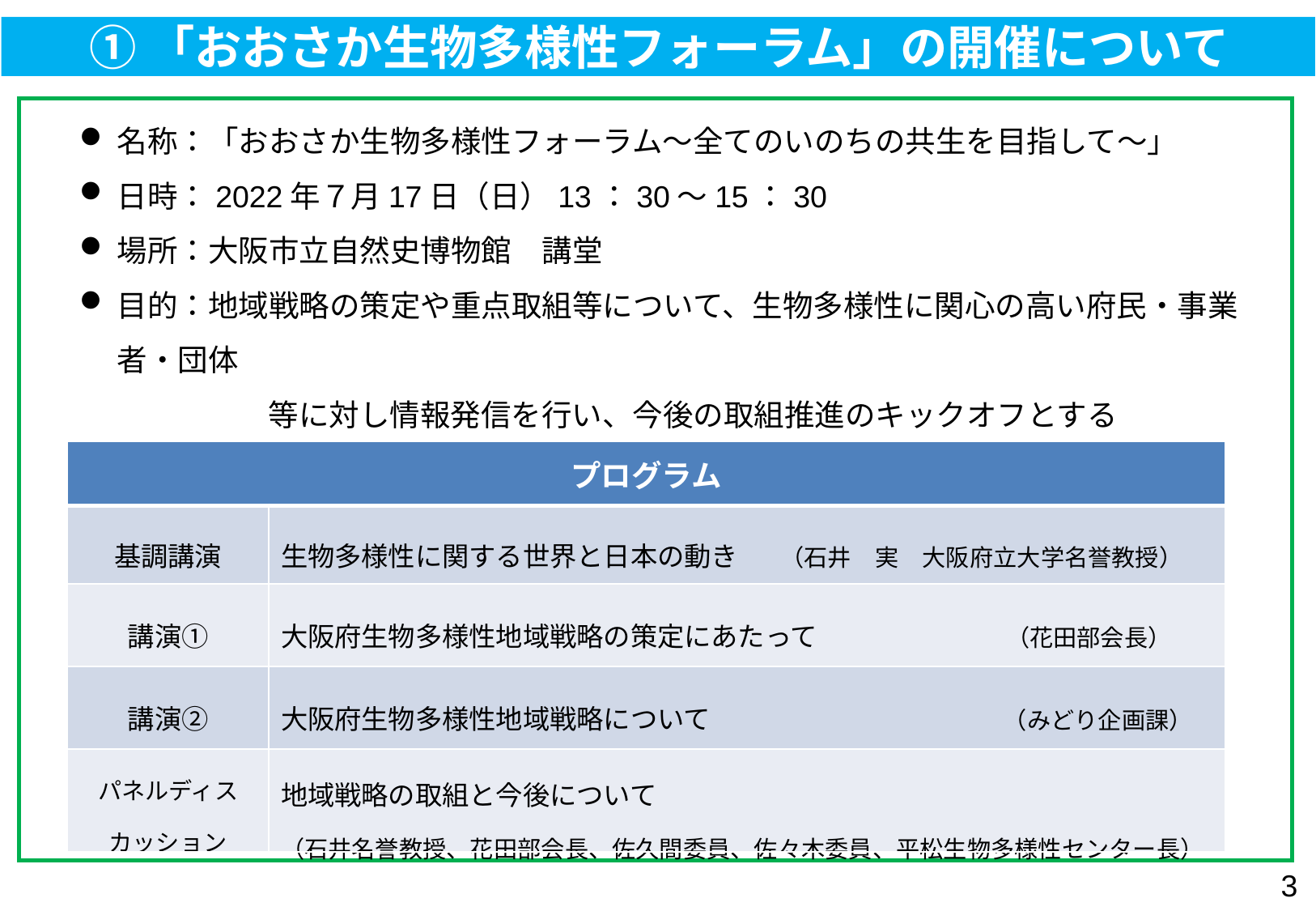

①「おおさか生物多様性フォーラム」の開催について

名称：「おおさか生物多様性フォーラム～全てのいのちの共生を目指して～」
日時：2022年７月17日（日）13：30～15：30
場所：大阪市立自然史博物館　講堂
目的：地域戦略の策定や重点取組等について、生物多様性に関心の高い府民・事業者・団体
　 　　　　　等に対し情報発信を行い、今後の取組推進のキックオフとする
内容：開催方式：現地参加（100人）＋オンライン参加（500人上限）
| プログラム |  |
| --- | --- |
| 基調講演 | 生物多様性に関する世界と日本の動き 　（石井　実　大阪府立大学名誉教授） |
| 講演① | 大阪府生物多様性地域戦略の策定にあたって　　　　　　　（花田部会長） |
| 講演② | 大阪府生物多様性地域戦略について　　　　　　　　　　　（みどり企画課） |
| パネルディスカッション | 地域戦略の取組と今後について （石井名誉教授、花田部会長、佐久間委員、佐々木委員、平松生物多様性センター長） |
3